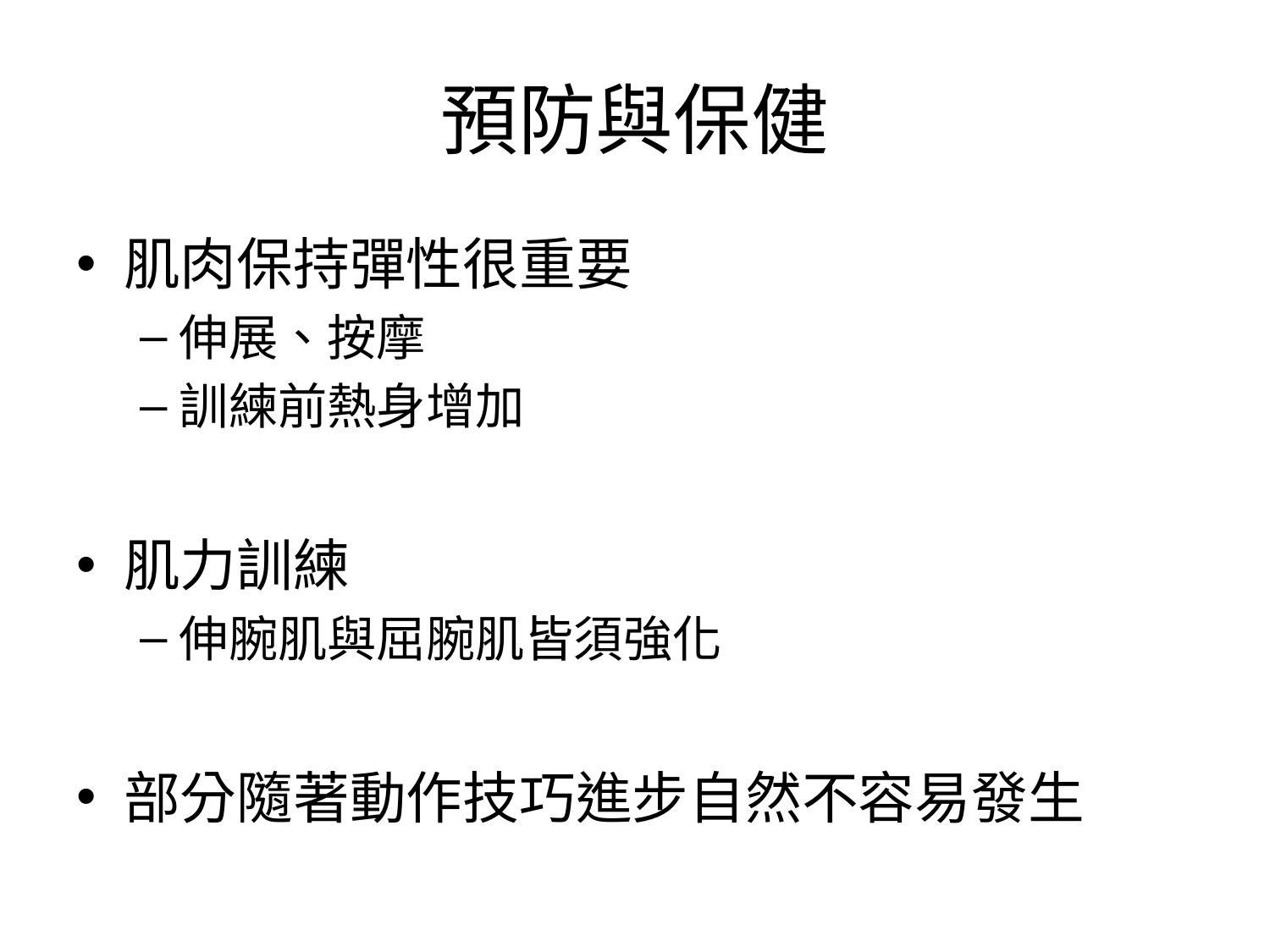

# 預防與保健
肌肉保持彈性很重要
伸展、按摩
訓練前熱身增加

肌力訓練
伸腕肌與屈腕肌皆須強化

部分隨著動作技巧進步自然不容易發生